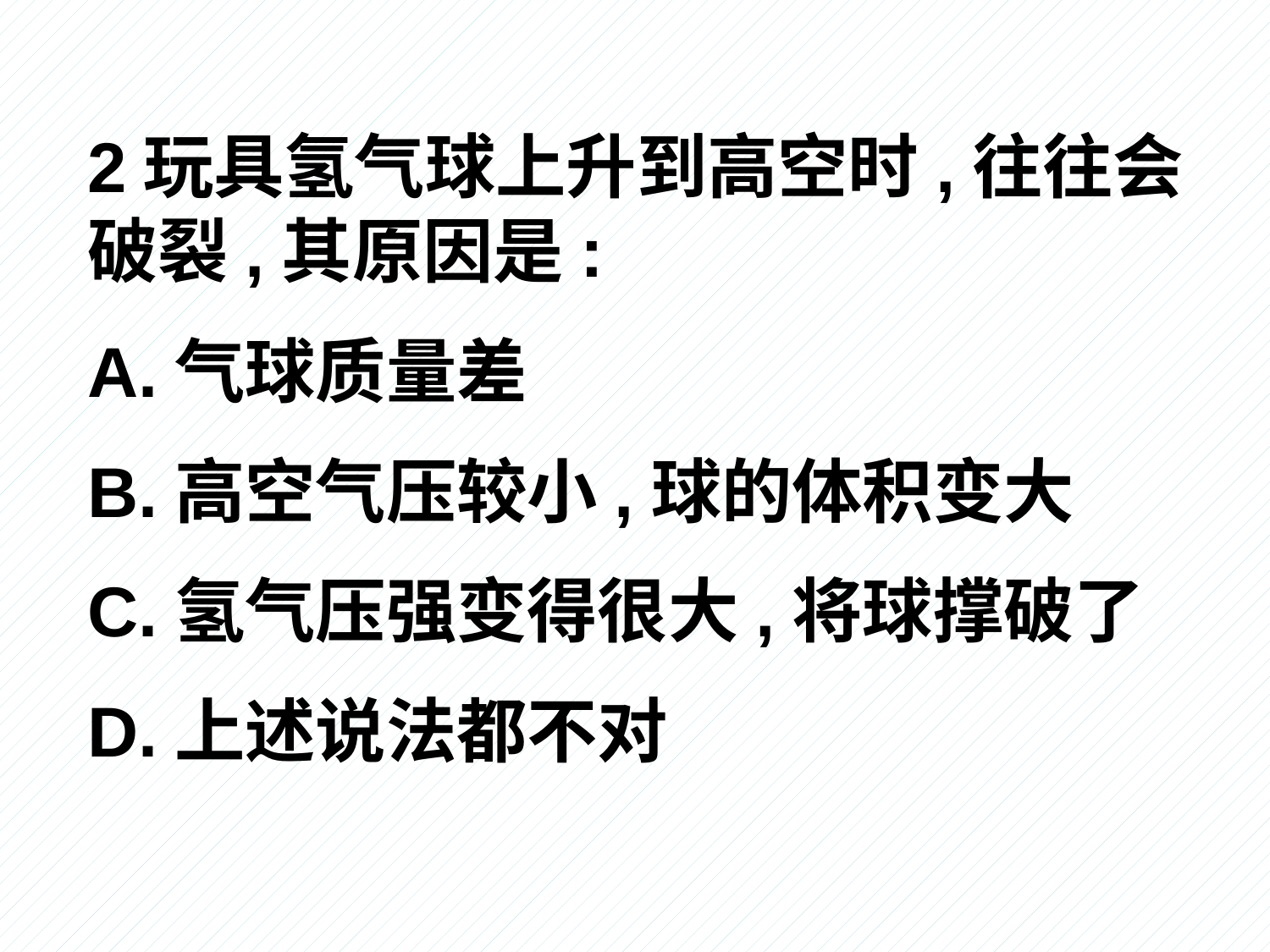

2玩具氢气球上升到高空时,往往会破裂,其原因是:
A.气球质量差
B.高空气压较小,球的体积变大
C.氢气压强变得很大,将球撑破了
D.上述说法都不对